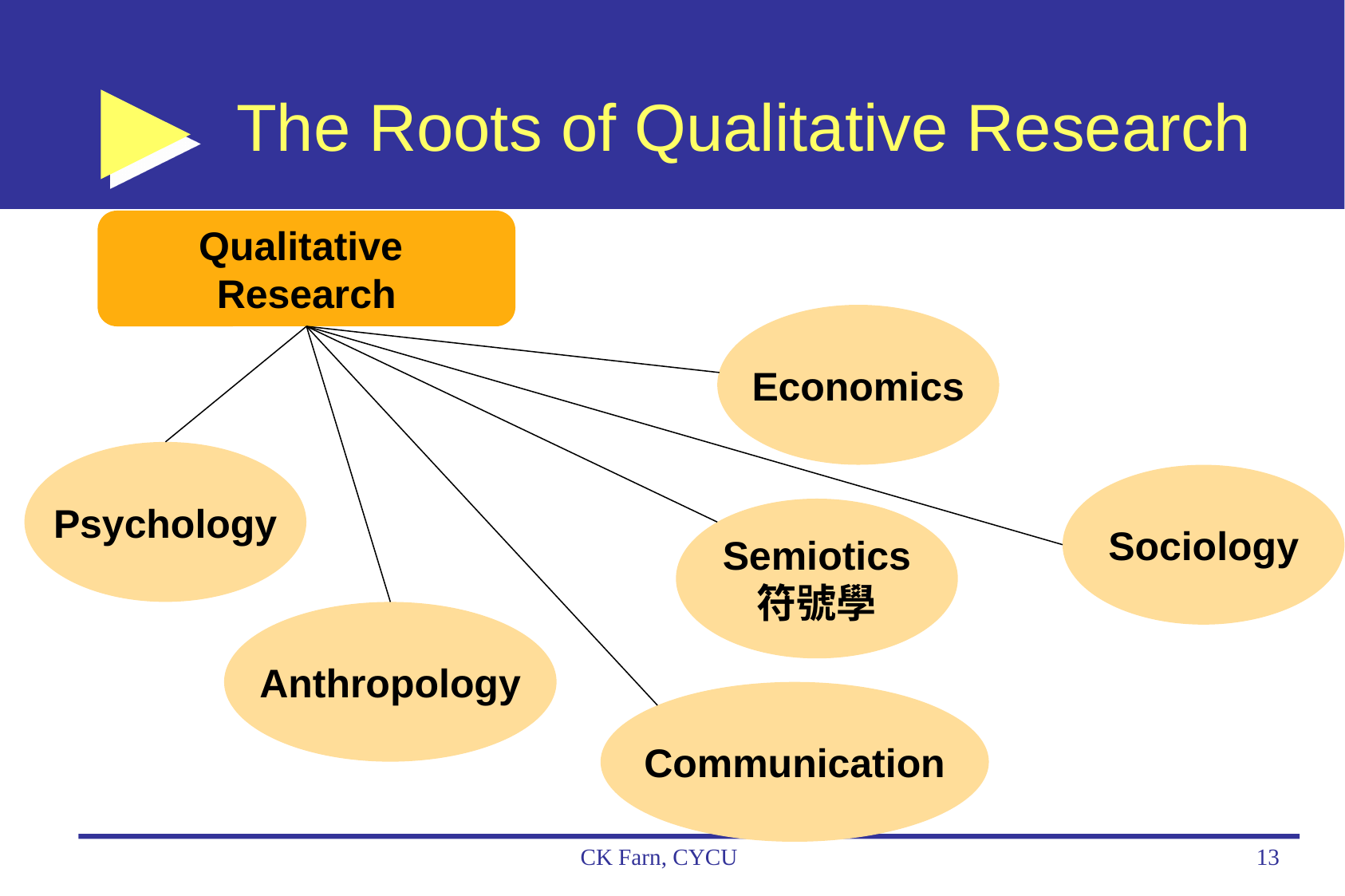

# The Roots of Qualitative Research
Qualitative
Research
Economics
Psychology
Sociology
Semiotics
符號學
Anthropology
Communication
CK Farn, CYCU
13